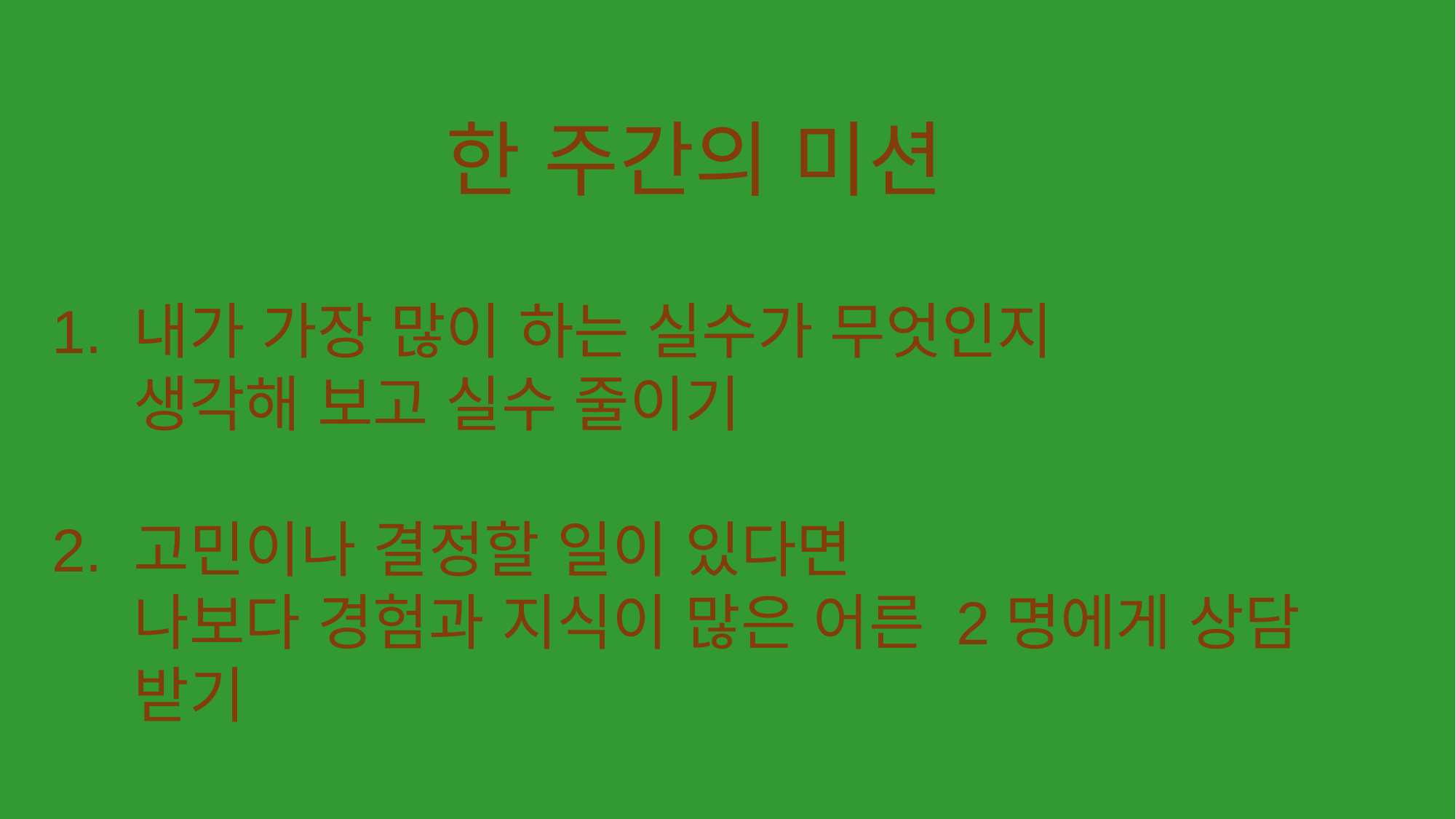

한 주간의 미션

1. 내가 가장 많이 하는 실수가 무엇인지
    생각해 보고 실수 줄이기

2. 고민이나 결정할 일이 있다면
    나보다 경험과 지식이 많은 어른 2명에게 상담
    받기